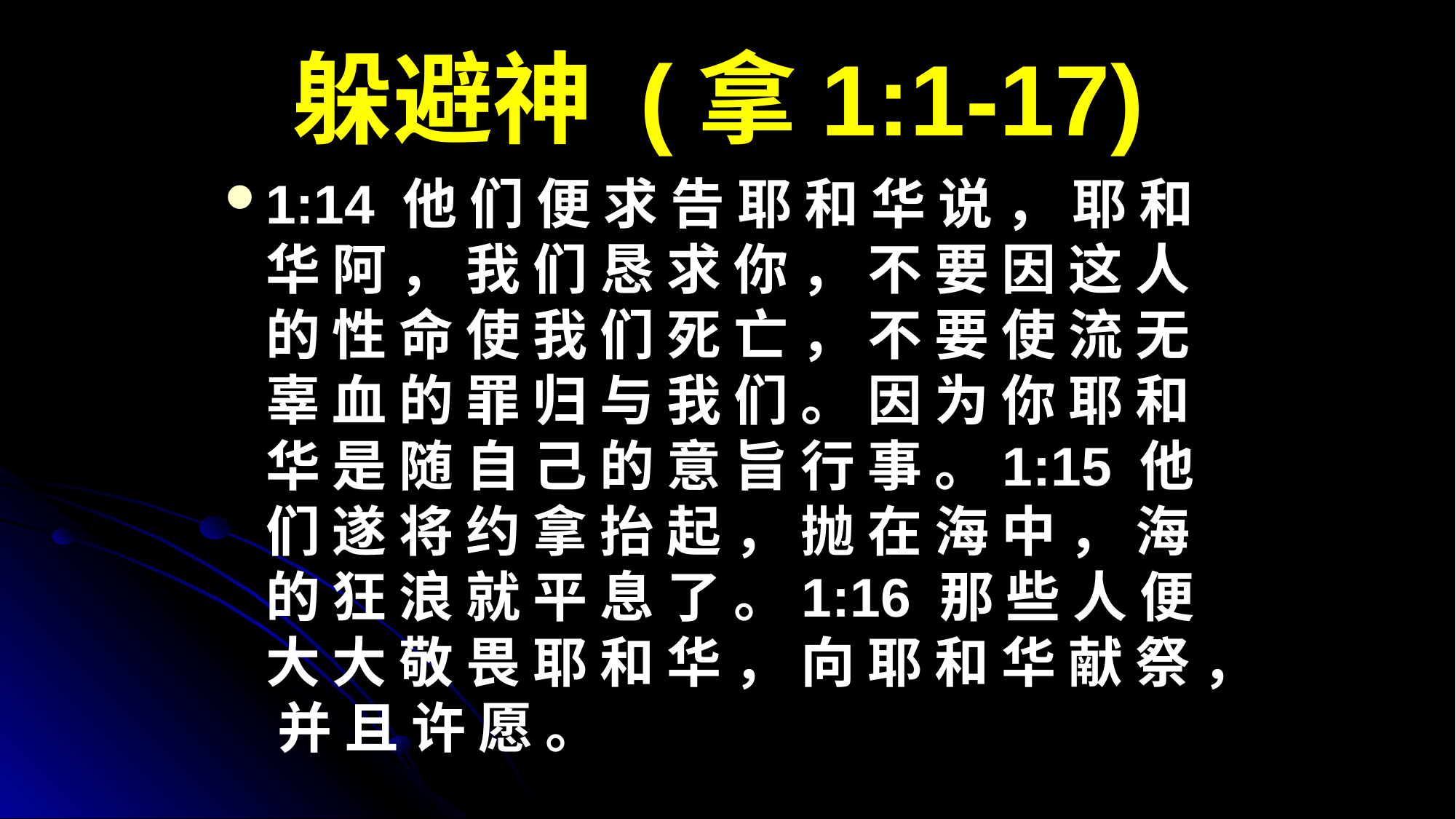

# 躲避神 (拿1:1-17)
1:14 他 们 便 求 告 耶 和 华 说 ， 耶 和 华 阿 ， 我 们 恳 求 你 ， 不 要 因 这 人 的 性 命 使 我 们 死 亡 ， 不 要 使 流 无 辜 血 的 罪 归 与 我 们 。 因 为 你 耶 和 华 是 随 自 己 的 意 旨 行 事 。1:15 他 们 遂 将 约 拿 抬 起 ， 抛 在 海 中 ， 海 的 狂 浪 就 平 息 了 。1:16 那 些 人 便 大 大 敬 畏 耶 和 华 ， 向 耶 和 华 献 祭 ， 并 且 许 愿 。